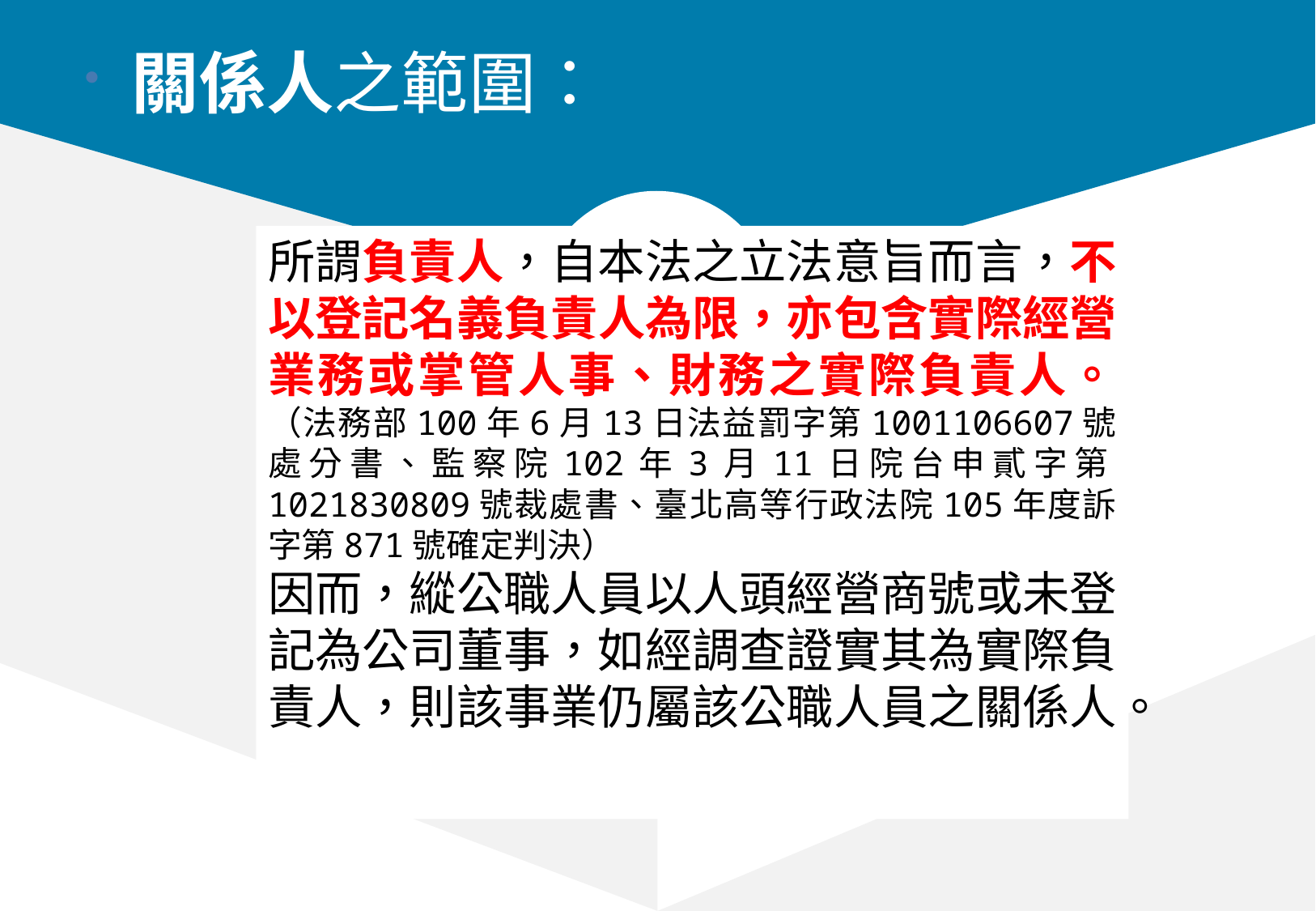

關係人之範圍：
所謂負責人，自本法之立法意旨而言，不以登記名義負責人為限，亦包含實際經營業務或掌管人事、財務之實際負責人。（法務部100年6月13日法益罰字第1001106607號處分書、監察院102年3月11日院台申貳字第1021830809號裁處書、臺北高等行政法院105年度訴字第871號確定判決）
因而，縱公職人員以人頭經營商號或未登記為公司董事，如經調查證實其為實際負責人，則該事業仍屬該公職人員之關係人。